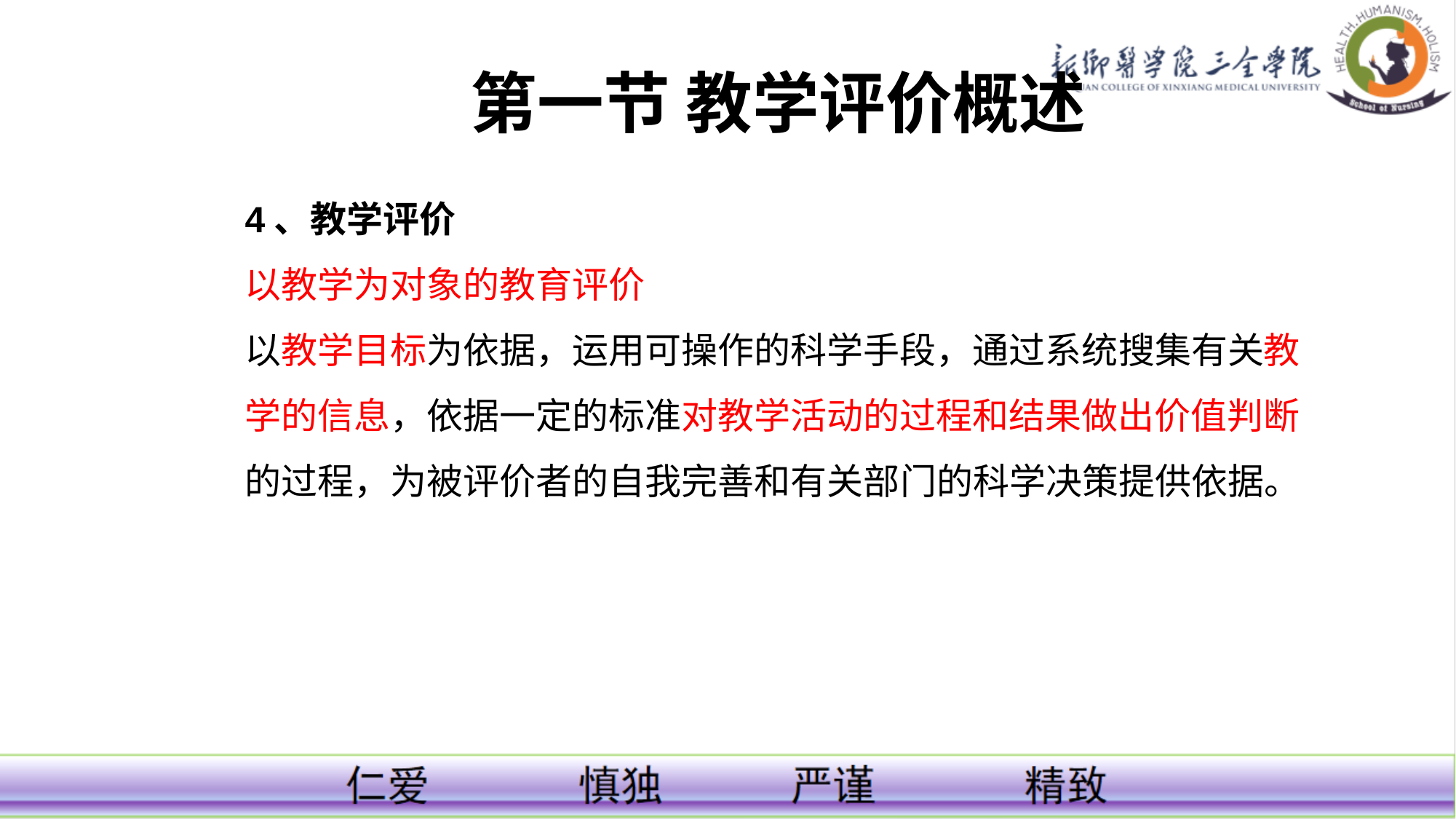

# 第一节 教学评价概述
4、教学评价
以教学为对象的教育评价
以教学目标为依据，运用可操作的科学手段，通过系统搜集有关教学的信息，依据一定的标准对教学活动的过程和结果做出价值判断的过程，为被评价者的自我完善和有关部门的科学决策提供依据。